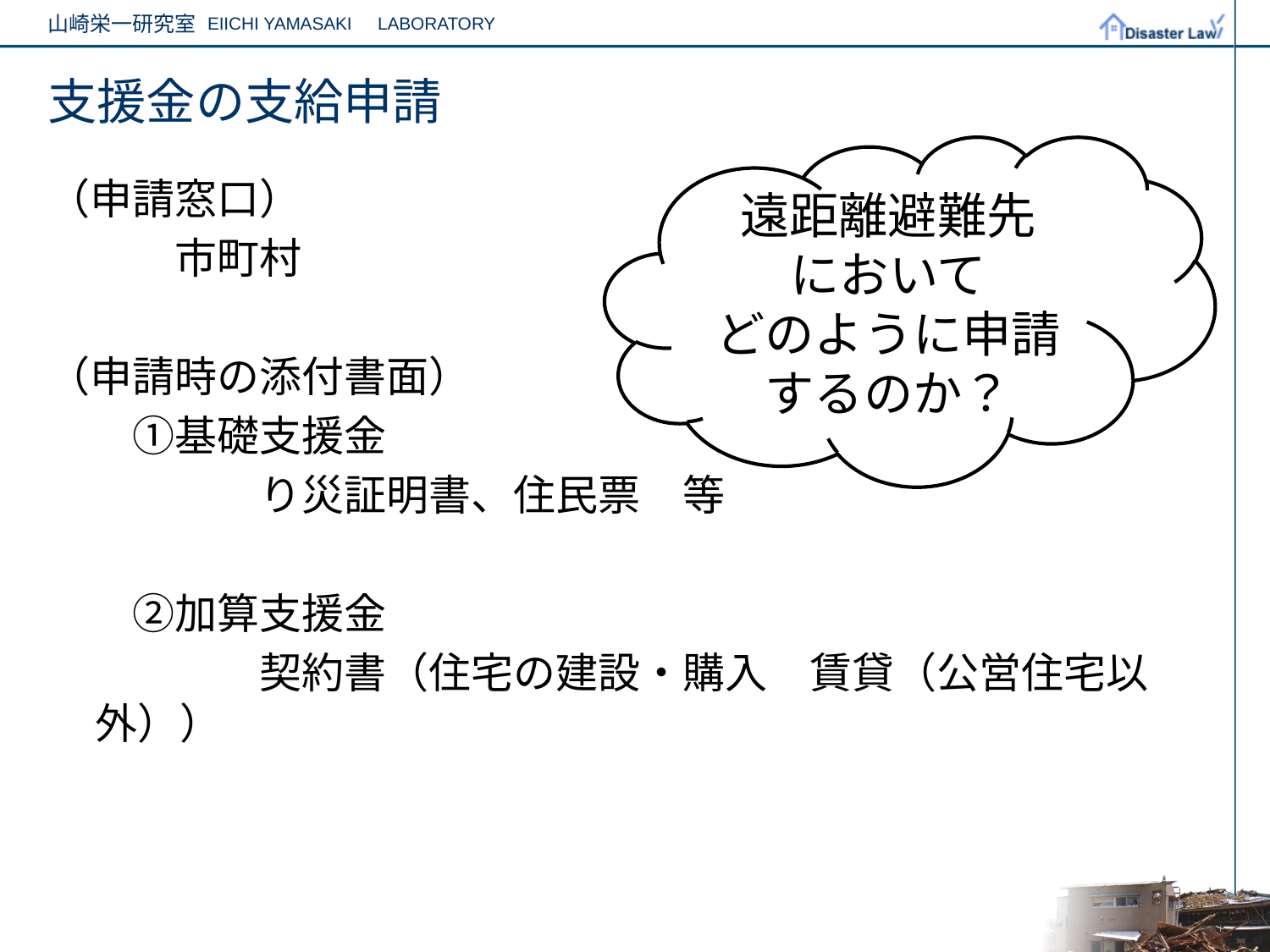

# 支援金の支給申請
遠距離避難先
において
どのように申請
するのか？
（申請窓口）
　　　市町村

（申請時の添付書面）
　　①基礎支援金
　　　　　り災証明書、住民票　等

　　②加算支援金
　　　　　契約書（住宅の建設・購入　賃貸（公営住宅以外））